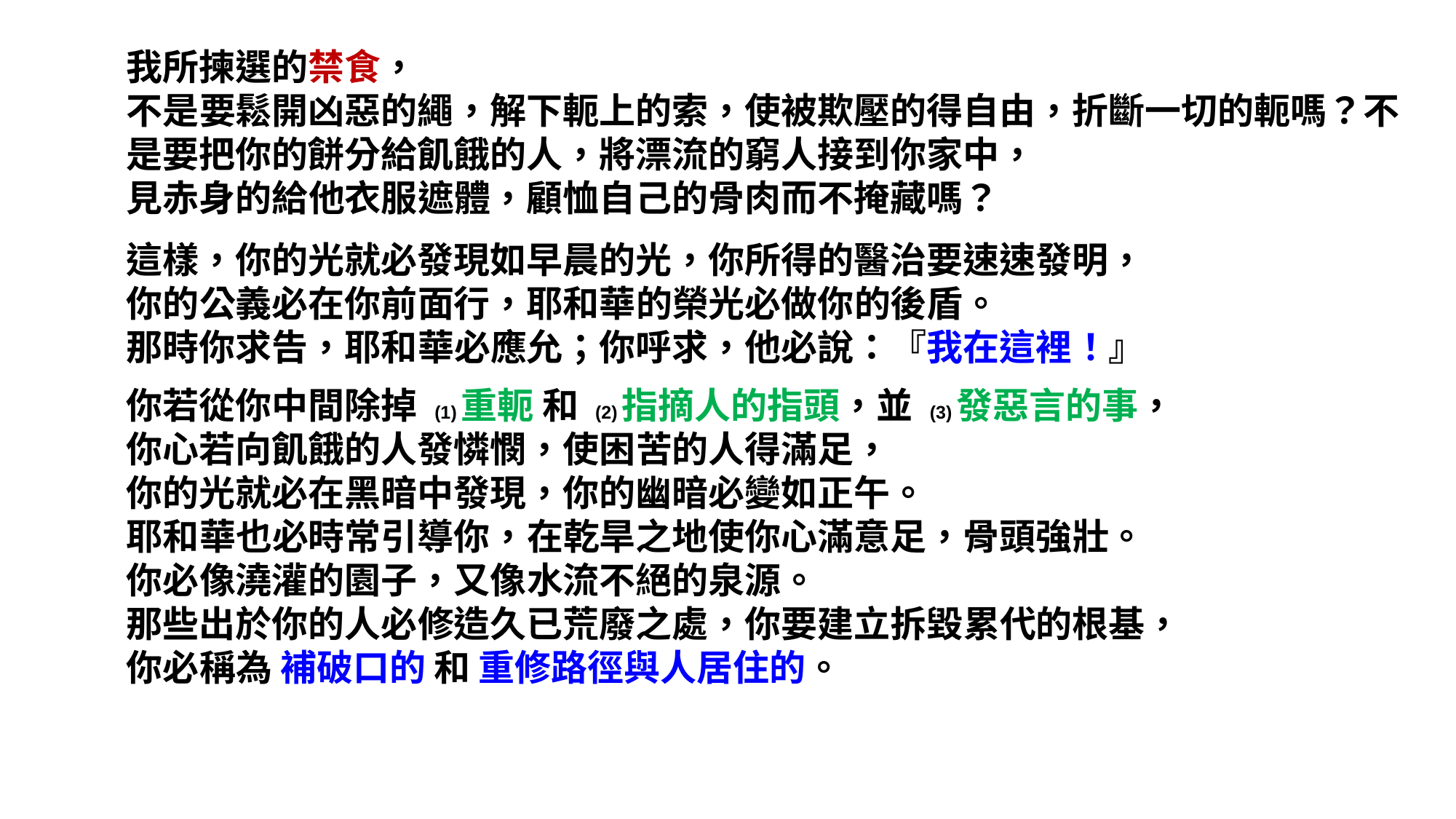

我所揀選的禁食，
不是要鬆開凶惡的繩，解下軛上的索，使被欺壓的得自由，折斷一切的軛嗎？不是要把你的餅分給飢餓的人，將漂流的窮人接到你家中，
見赤身的給他衣服遮體，顧恤自己的骨肉而不掩藏嗎？

這樣，你的光就必發現如早晨的光，你所得的醫治要速速發明，
你的公義必在你前面行，耶和華的榮光必做你的後盾。
那時你求告，耶和華必應允；你呼求，他必說：『我在這裡！』

你若從你中間除掉 (1)重軛 和 (2)指摘人的指頭，並 (3)發惡言的事，
你心若向飢餓的人發憐憫，使困苦的人得滿足，
你的光就必在黑暗中發現，你的幽暗必變如正午。
耶和華也必時常引導你，在乾旱之地使你心滿意足，骨頭強壯。
你必像澆灌的園子，又像水流不絕的泉源。
那些出於你的人必修造久已荒廢之處，你要建立拆毀累代的根基，
你必稱為 補破口的 和 重修路徑與人居住的。